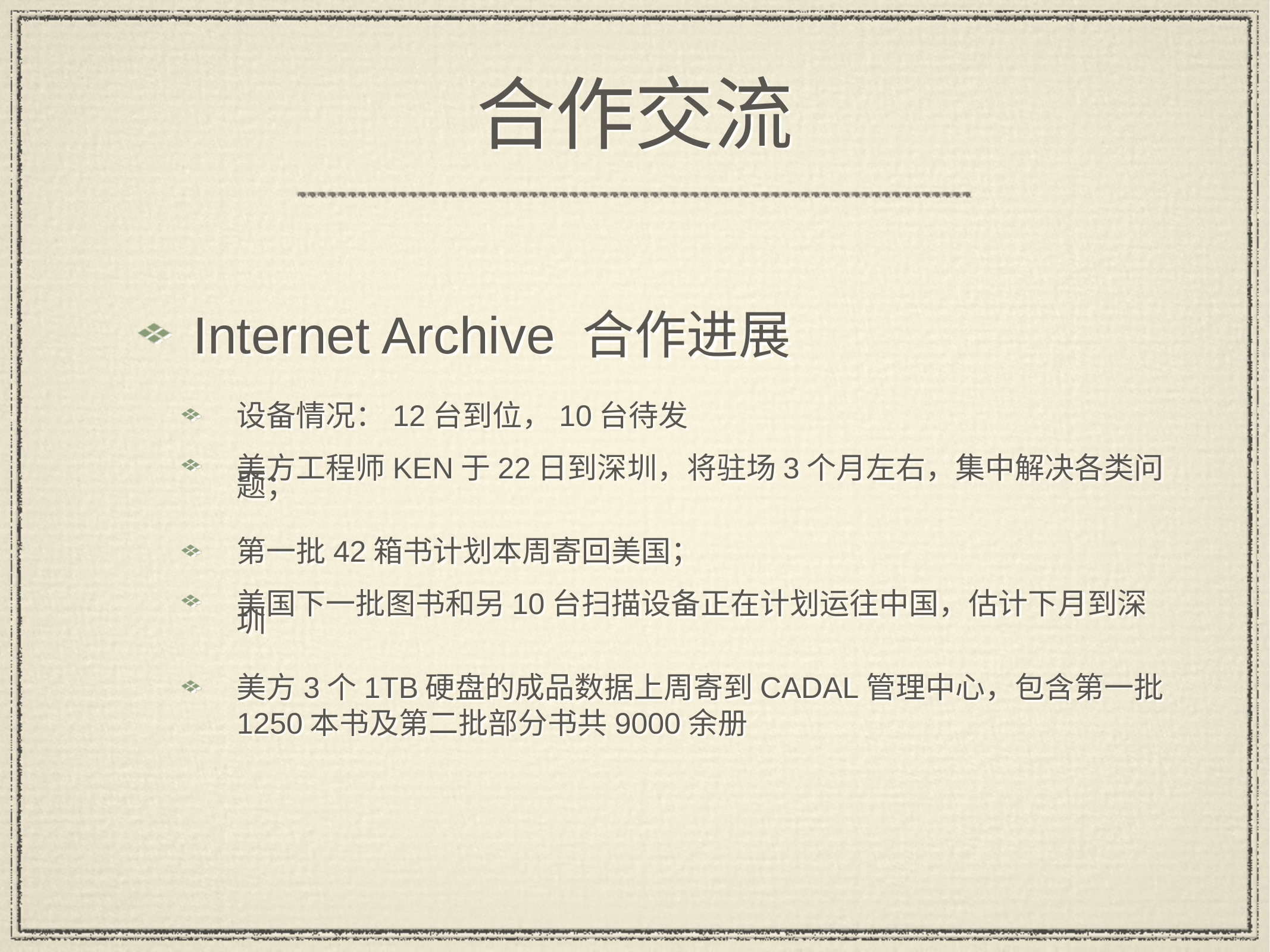

# 合作交流
Internet Archive 合作进展
设备情况：12台到位，10台待发
美方工程师KEN于22日到深圳，将驻场3个月左右，集中解决各类问题；
第一批42箱书计划本周寄回美国；
美国下一批图书和另10台扫描设备正在计划运往中国，估计下月到深圳
美方3个1TB硬盘的成品数据上周寄到CADAL管理中心，包含第一批1250本书及第二批部分书共9000余册